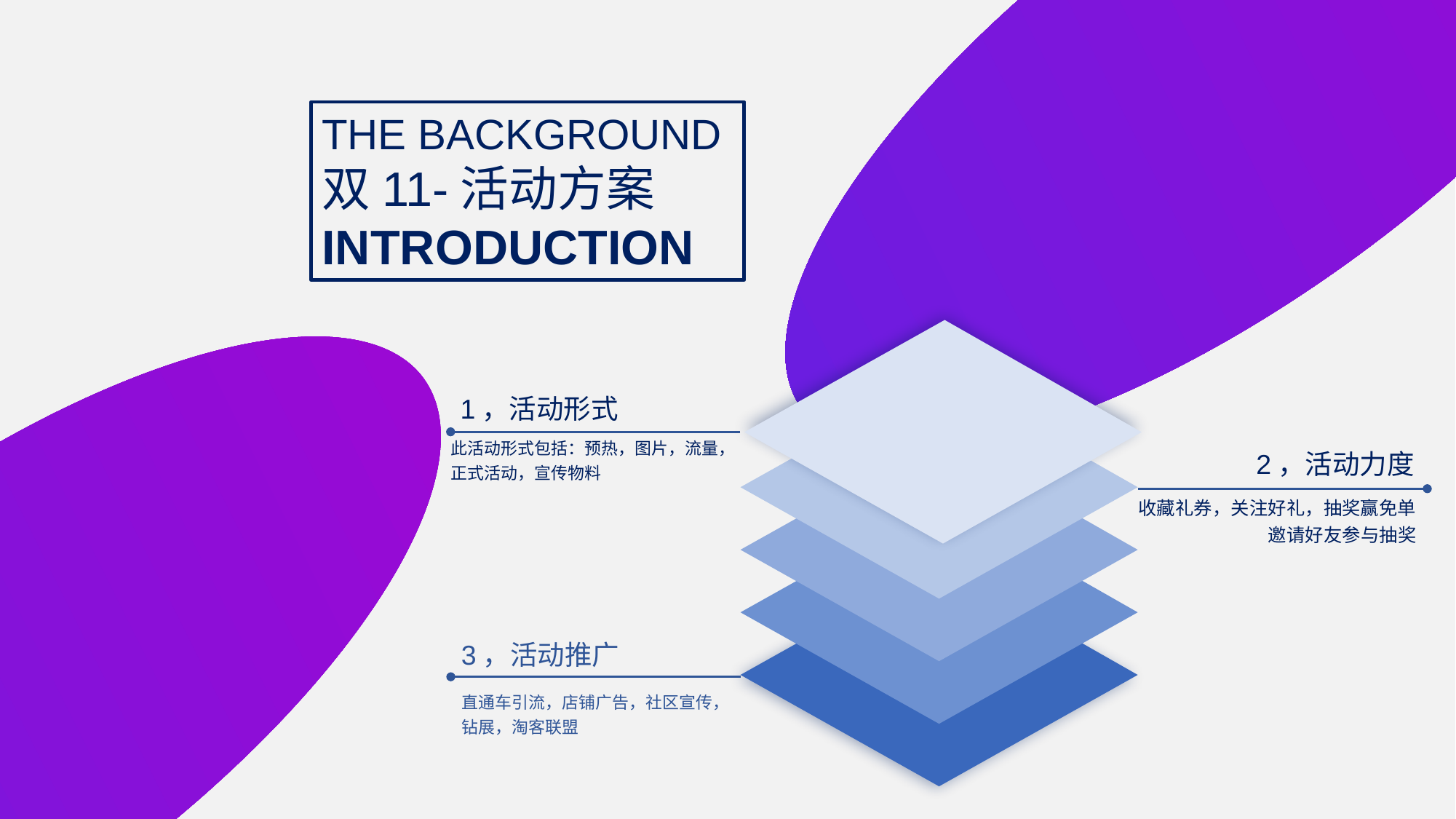

THE BACKGROUND
双11-活动方案
INTRODUCTION

1，活动形式
此活动形式包括：预热，图片，流量，正式活动，宣传物料

2，活动力度
收藏礼券，关注好礼，抽奖赢免单
邀请好友参与抽奖

3，活动推广
直通车引流，店铺广告，社区宣传，
钻展，淘客联盟